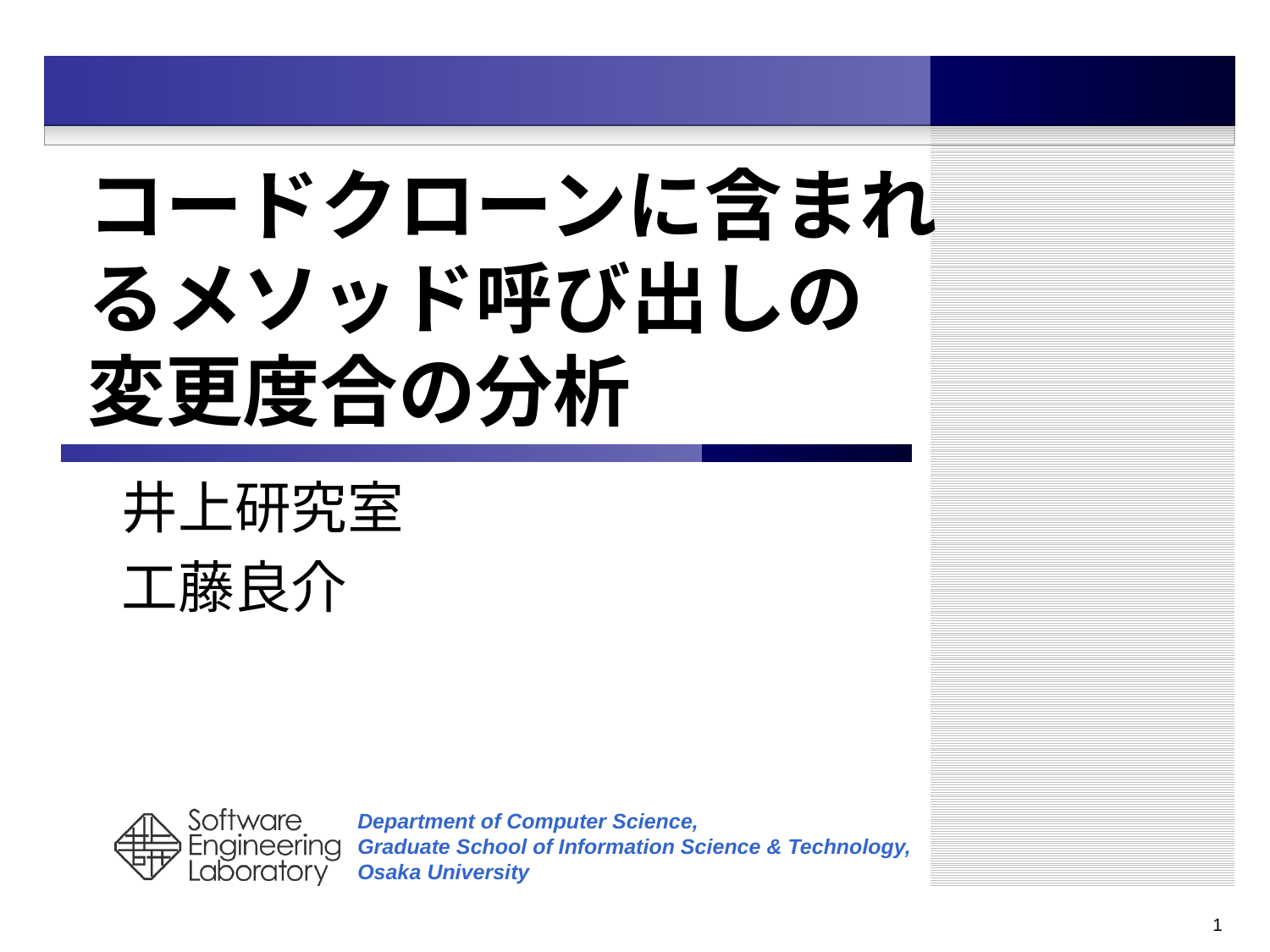

# コードクローンに含まれるメソッド呼び出しの 変更度合の分析
井上研究室
工藤良介
1